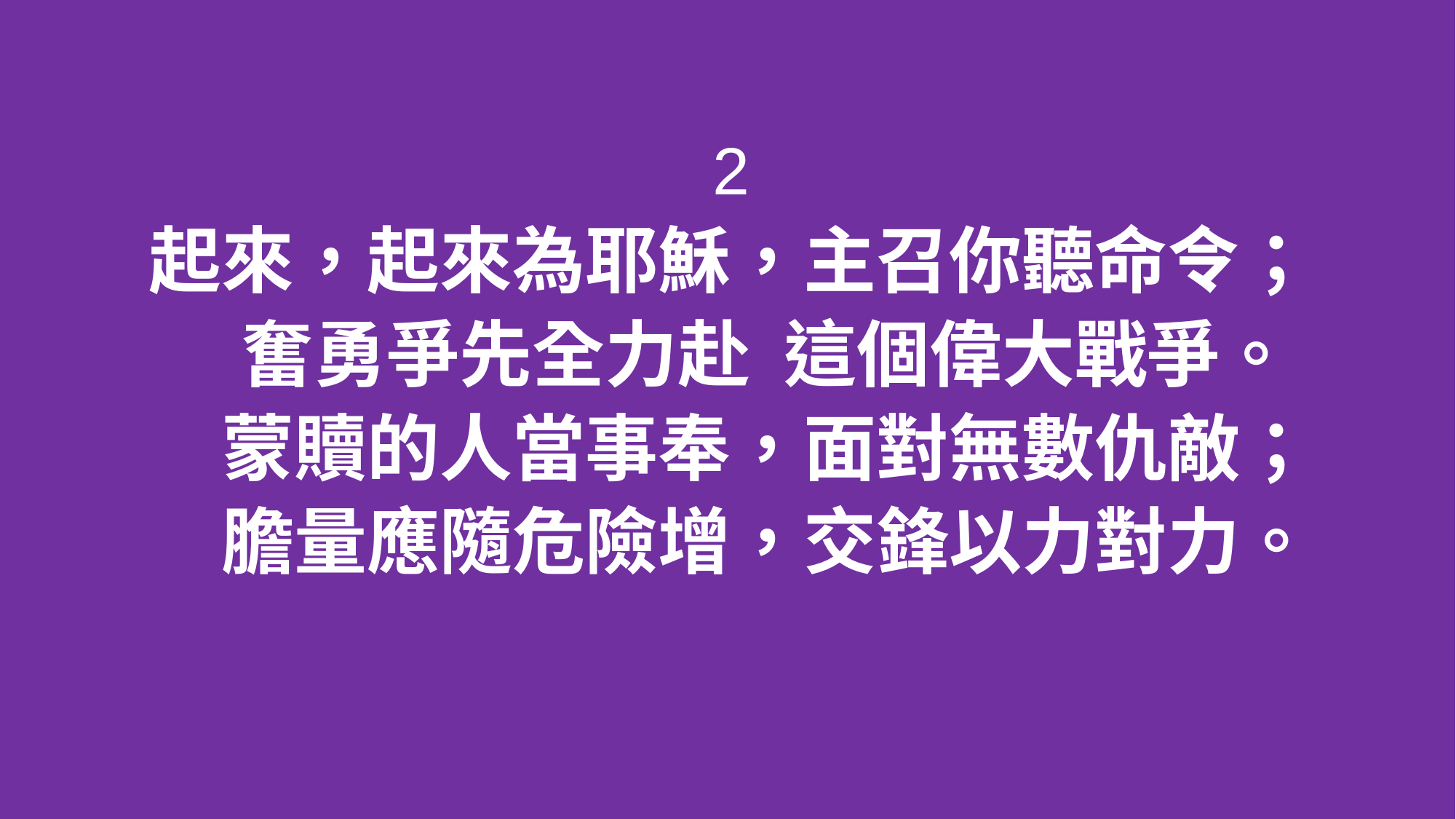

2
起來，起來為耶穌，主召你聽命令；
　奮勇爭先全力赴  這個偉大戰爭。
　蒙贖的人當事奉，面對無數仇敵；
　膽量應隨危險增，交鋒以力對力。